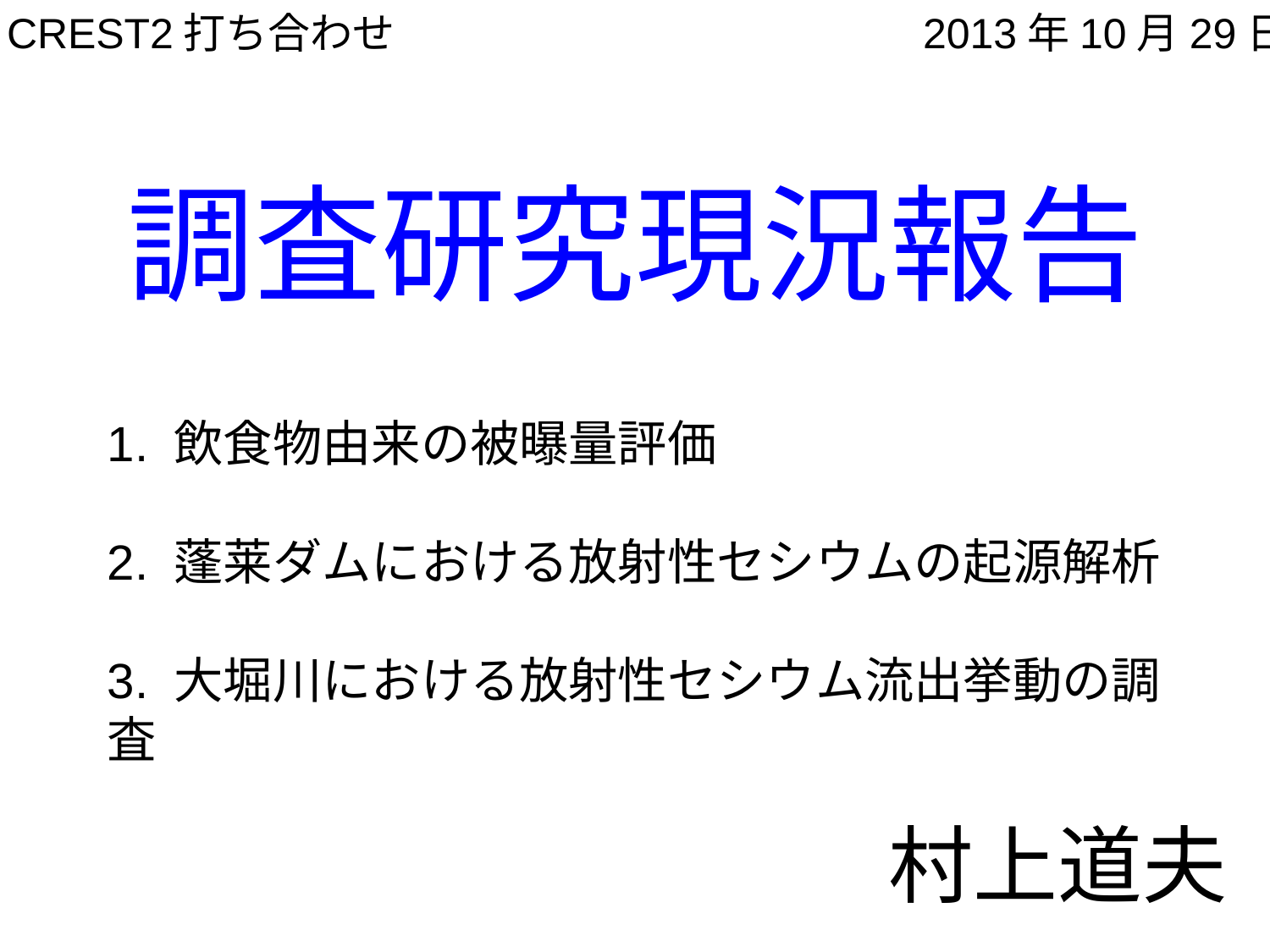

CREST2打ち合わせ
2013年10月29日
調査研究現況報告
1. 飲食物由来の被曝量評価
2. 蓬莱ダムにおける放射性セシウムの起源解析
3. 大堀川における放射性セシウム流出挙動の調査
村上道夫